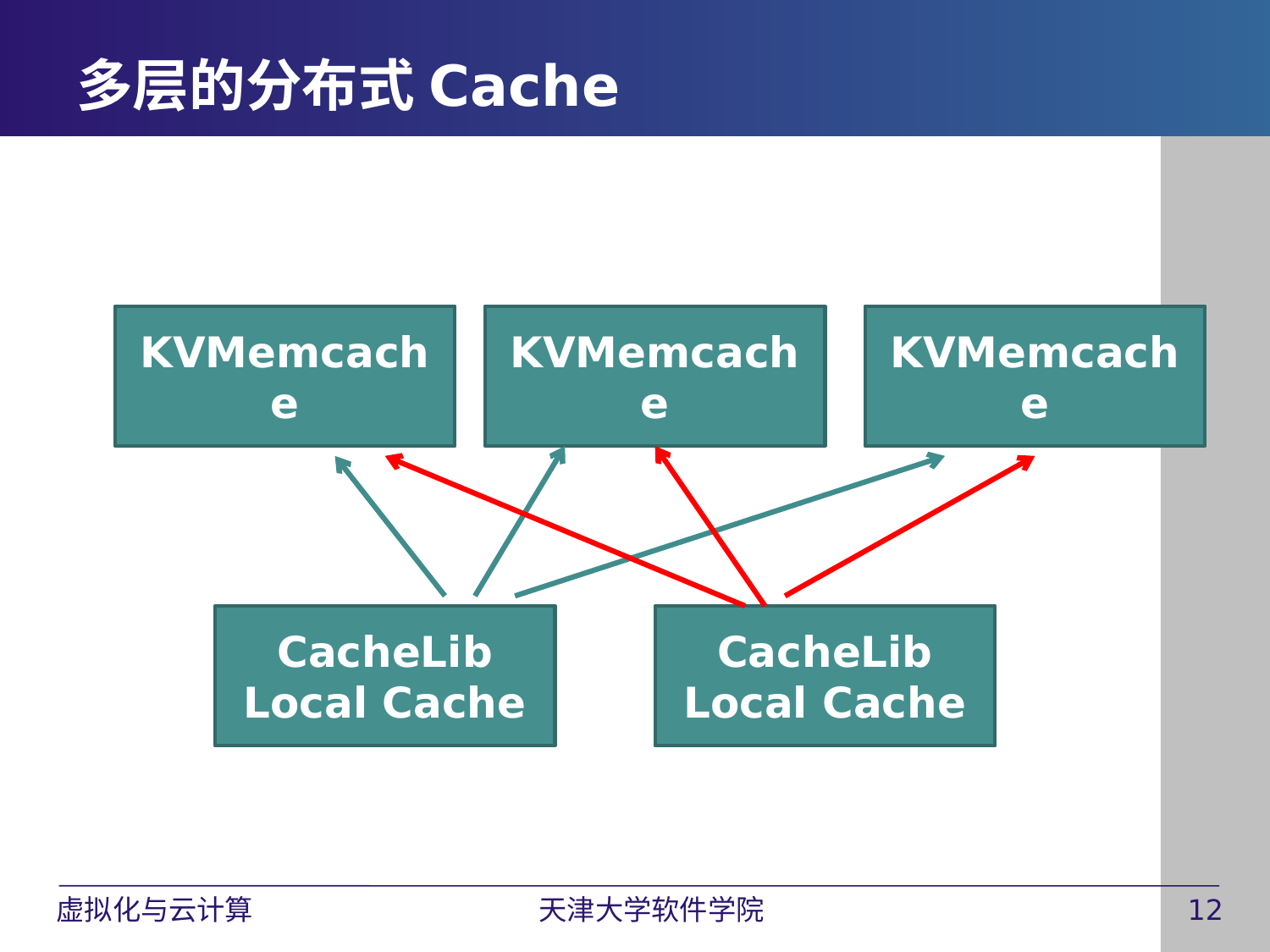

# 多层的分布式Cache
KVMemcache
KVMemcache
KVMemcache
CacheLib
Local Cache
CacheLib
Local Cache